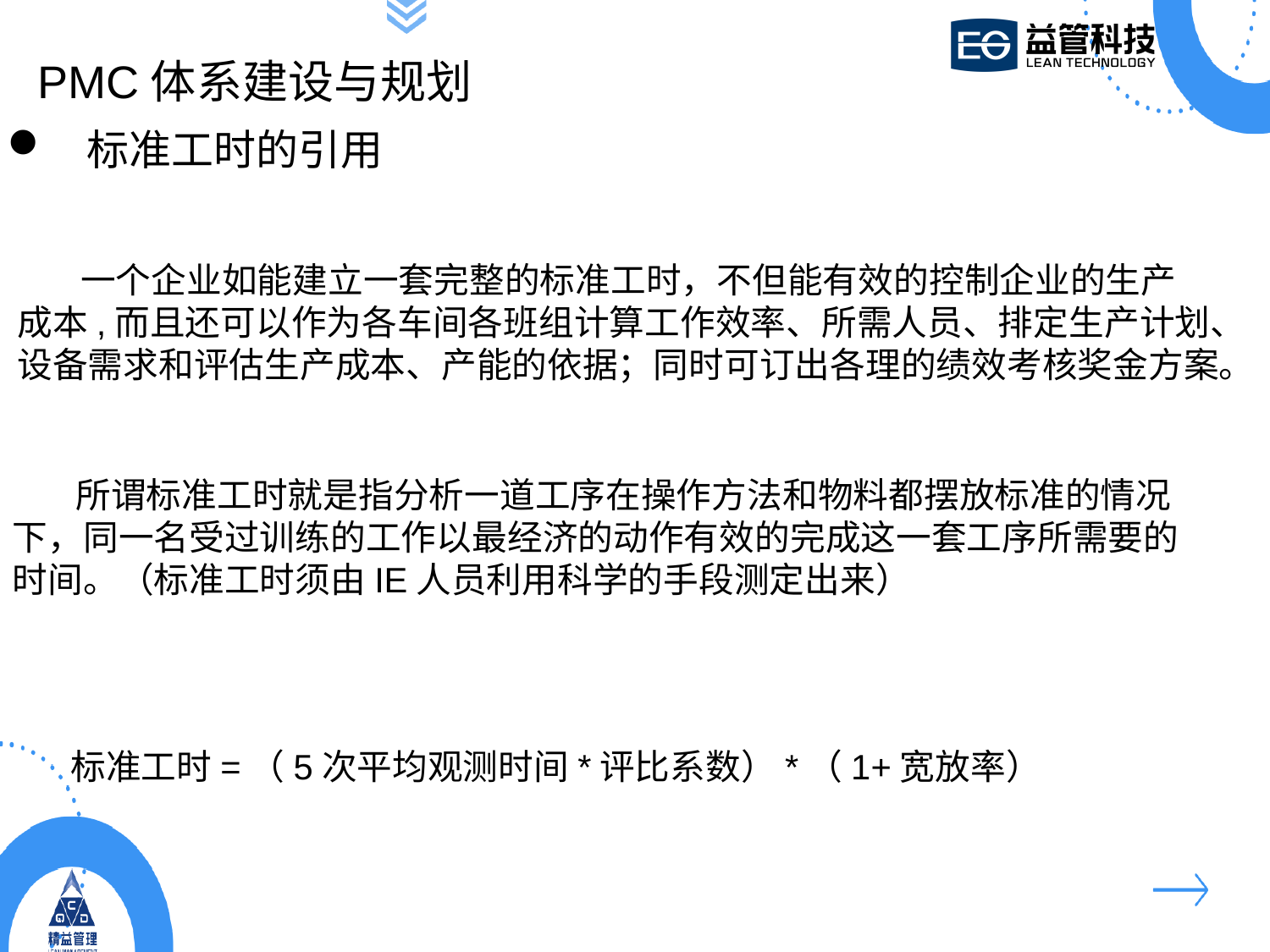

PMC体系建设与规划
标准工时的引用
       一个企业如能建立一套完整的标准工时，不但能有效的控制企业的生产
成本,而且还可以作为各车间各班组计算工作效率、所需人员、排定生产计划、
设备需求和评估生产成本、产能的依据；同时可订出各理的绩效考核奖金方案。
       所谓标准工时就是指分析一道工序在操作方法和物料都摆放标准的情况
下，同一名受过训练的工作以最经济的动作有效的完成这一套工序所需要的
时间。（标准工时须由IE人员利用科学的手段测定出来）
       标准工时=（5次平均观测时间*评比系数）*（1+宽放率）